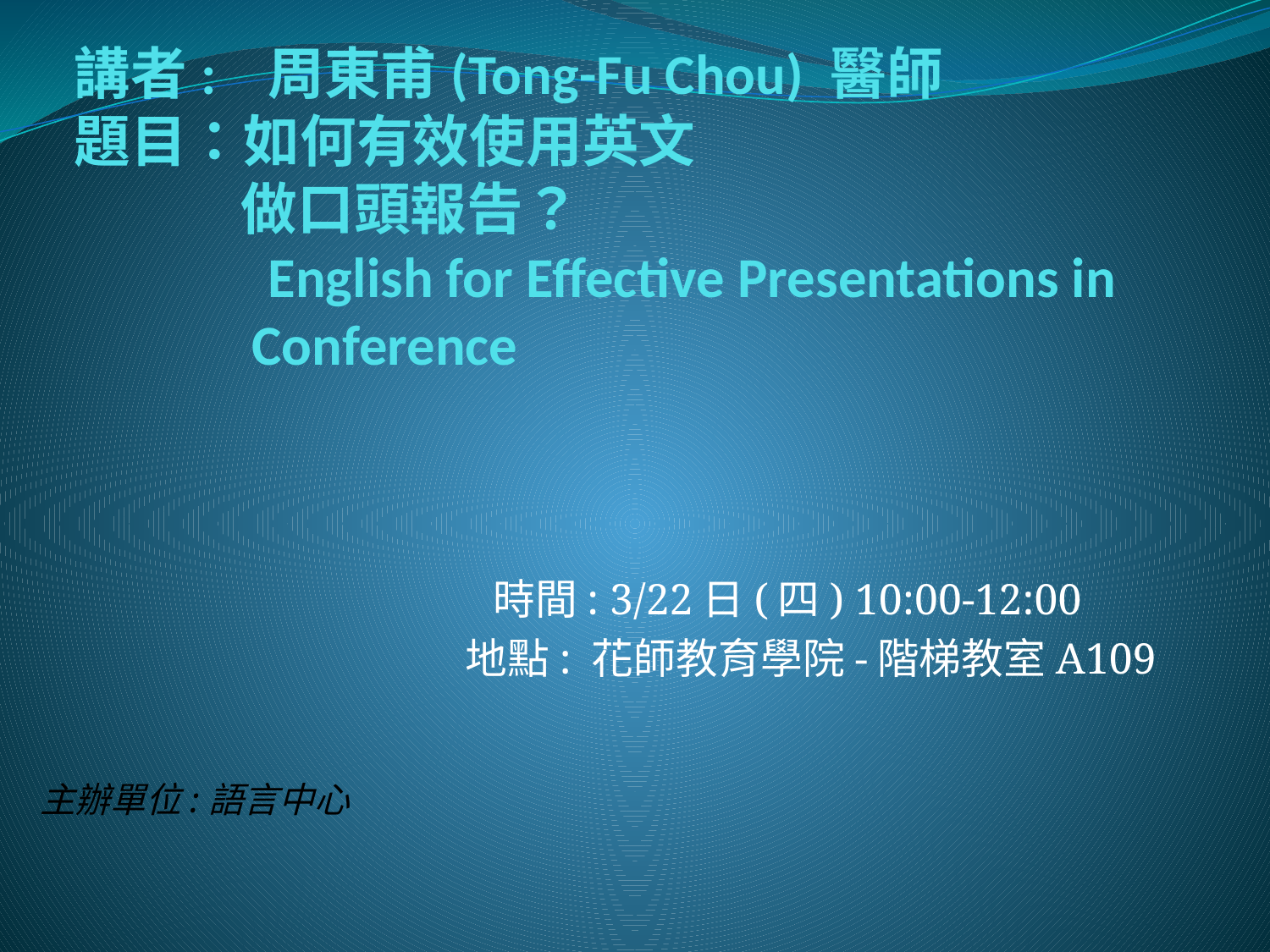

# 講者:   周東甫(Tong-Fu Chou) 醫師 題目：如何有效使用英文 做口頭報告？ English for Effective Presentations in Conference

                                           時間: 3/22日(四) 10:00-12:00
地點: 花師教育學院-階梯教室A109

    主辦單位:語言中心